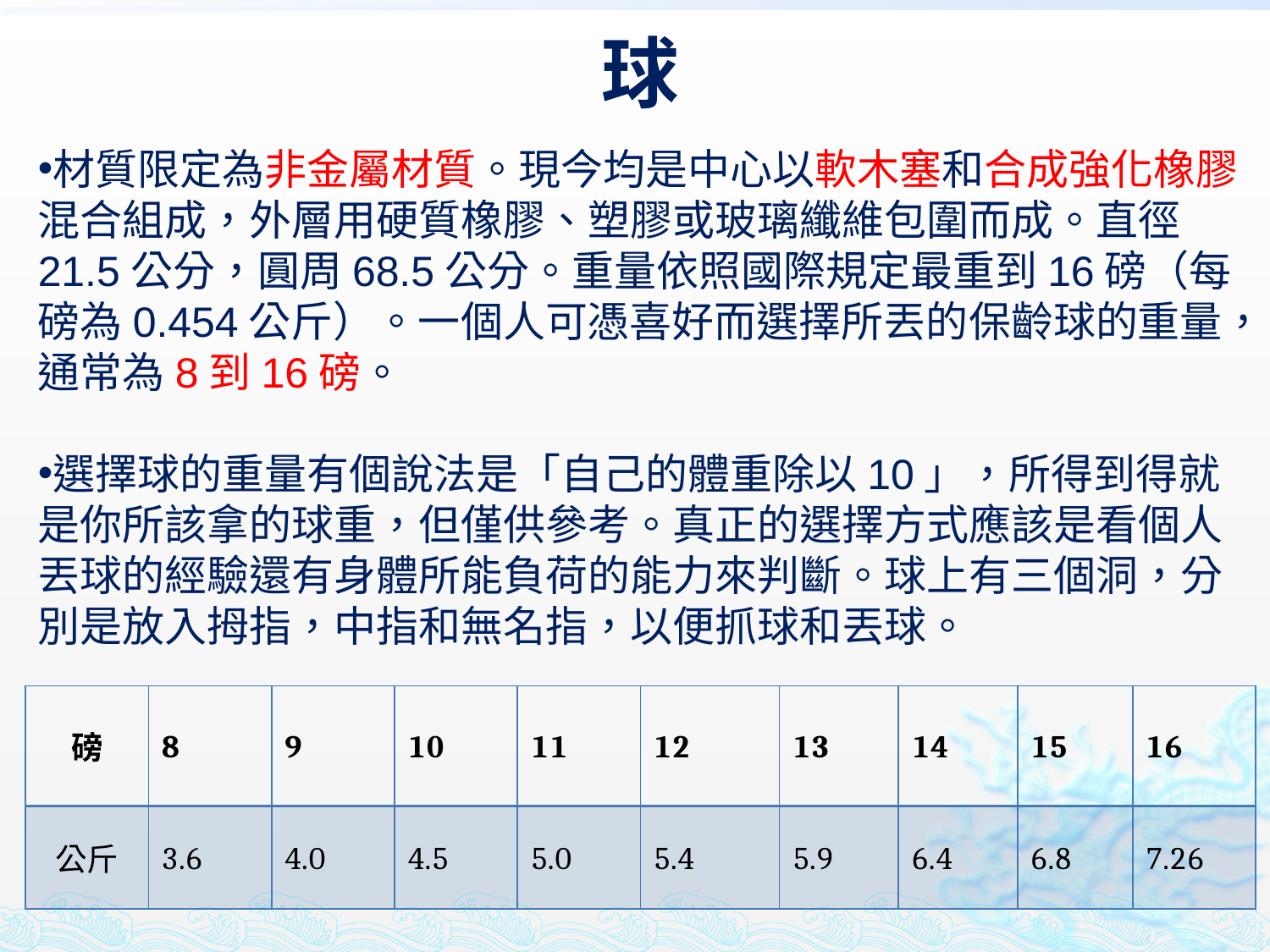

# 球
材質限定為非金屬材質。現今均是中心以軟木塞和合成強化橡膠混合組成，外層用硬質橡膠、塑膠或玻璃纖維包圍而成。直徑21.5公分，圓周68.5公分。重量依照國際規定最重到16磅（每磅為0.454公斤）。一個人可憑喜好而選擇所丟的保齡球的重量，通常為8到16磅。

選擇球的重量有個說法是「自己的體重除以10」，所得到得就是你所該拿的球重，但僅供參考。真正的選擇方式應該是看個人丟球的經驗還有身體所能負荷的能力來判斷。球上有三個洞，分別是放入拇指，中指和無名指，以便抓球和丟球。
| 磅 | 8 | 9 | 10 | 11 | 12 | 13 | 14 | 15 | 16 |
| --- | --- | --- | --- | --- | --- | --- | --- | --- | --- |
| 公斤 | 3.6 | 4.0 | 4.5 | 5.0 | 5.4 | 5.9 | 6.4 | 6.8 | 7.26 |